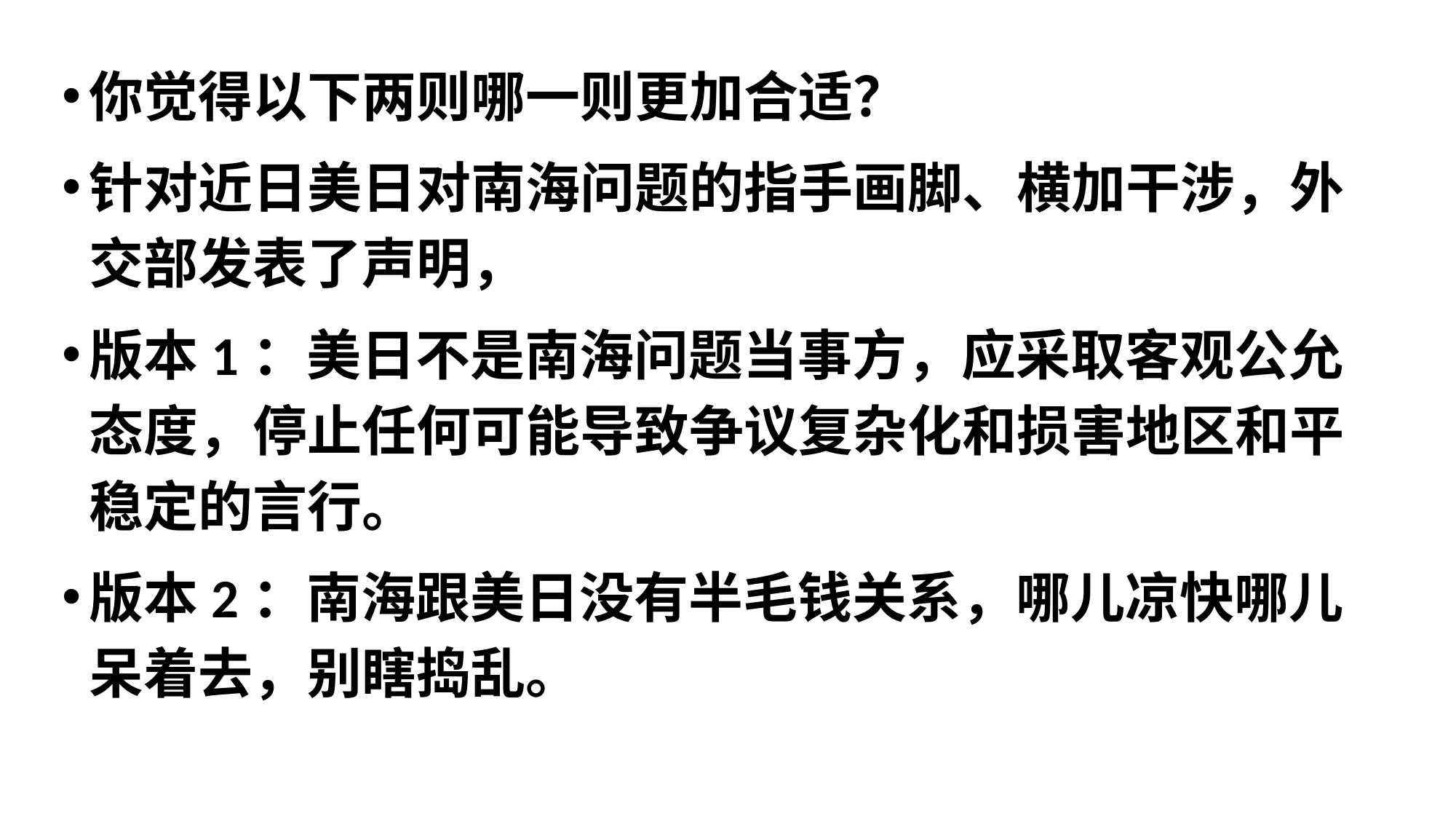

你觉得以下两则哪一则更加合适？
针对近日美日对南海问题的指手画脚、横加干涉，外交部发表了声明，
版本1：美日不是南海问题当事方，应采取客观公允态度，停止任何可能导致争议复杂化和损害地区和平稳定的言行。
版本2：南海跟美日没有半毛钱关系，哪儿凉快哪儿呆着去，别瞎捣乱。